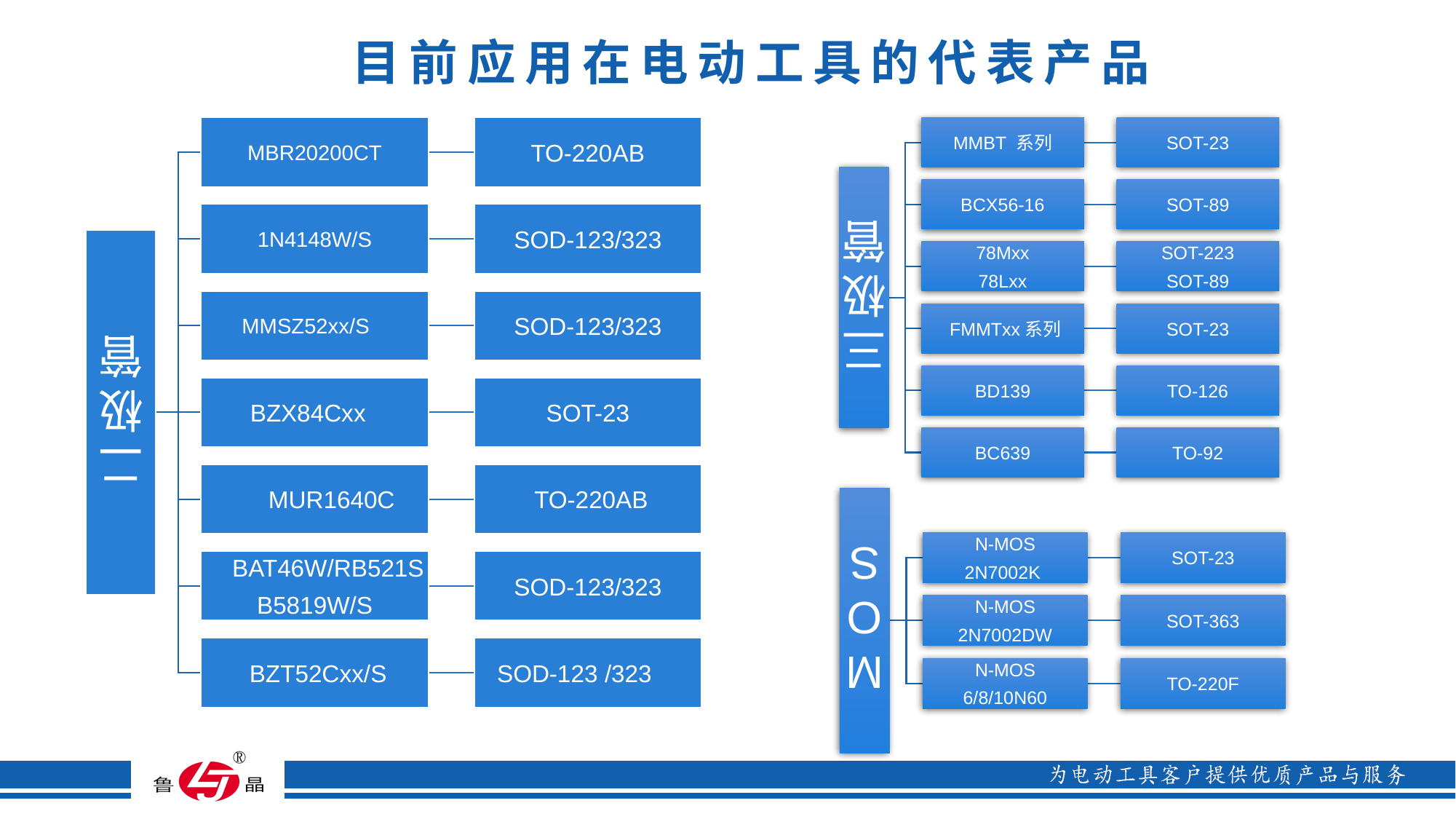

目前应用在电动工具的代表产品

二极管
MBR20200CT
TO-220AB
1N4148W/S
SOD-123/323
MMSZ52xx/S
SOD-123/323
 BZX84Cxx
SOT-23
     MUR1640C
 TO-220AB
    BAT46W/RB521S
B5819W/S
SOD-123/323
 BZT52Cxx/S
SOD-123 /323

三极管
MMBT 系列
SOT-23
BCX56-16
SOT-89
78Mxx
78Lxx
SOT-223
SOT-89
 FMMTxx系列
SOT-23
BD139
TO-126
BC639
TO-92

MOS
N-MOS
 2N7002K
SOT-23
N-MOS
2N7002DW
SOT-363
N-MOS
6/8/10N60
TO-220F
2019/5/16
2019/5/16